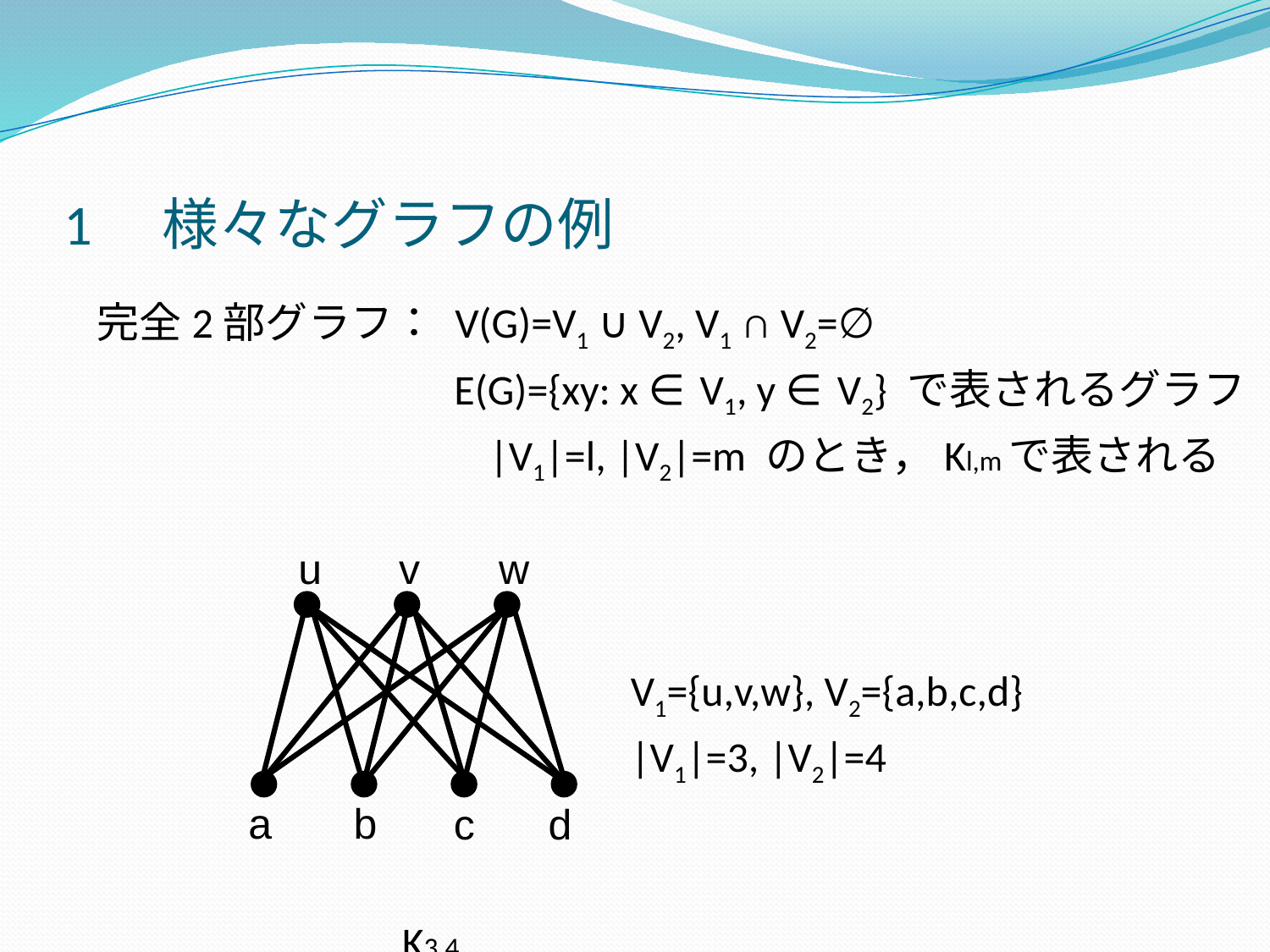

# 1　様々なグラフの例

完全2部グラフ： V(G)=V1 ∪ V2, V1 ∩ V2=∅
                     　　　 E(G)={xy: x ∈ V1, y ∈ V2} で表されるグラフ
　　　　　　　         |V1|=l, |V2|=m のとき，Kl,mで表される

                                                        V1={u,v,w}, V2={a,b,c,d}
                                                        |V1|=3, |V2|=4

                                K3,4

u

v

w

a
b

c
d